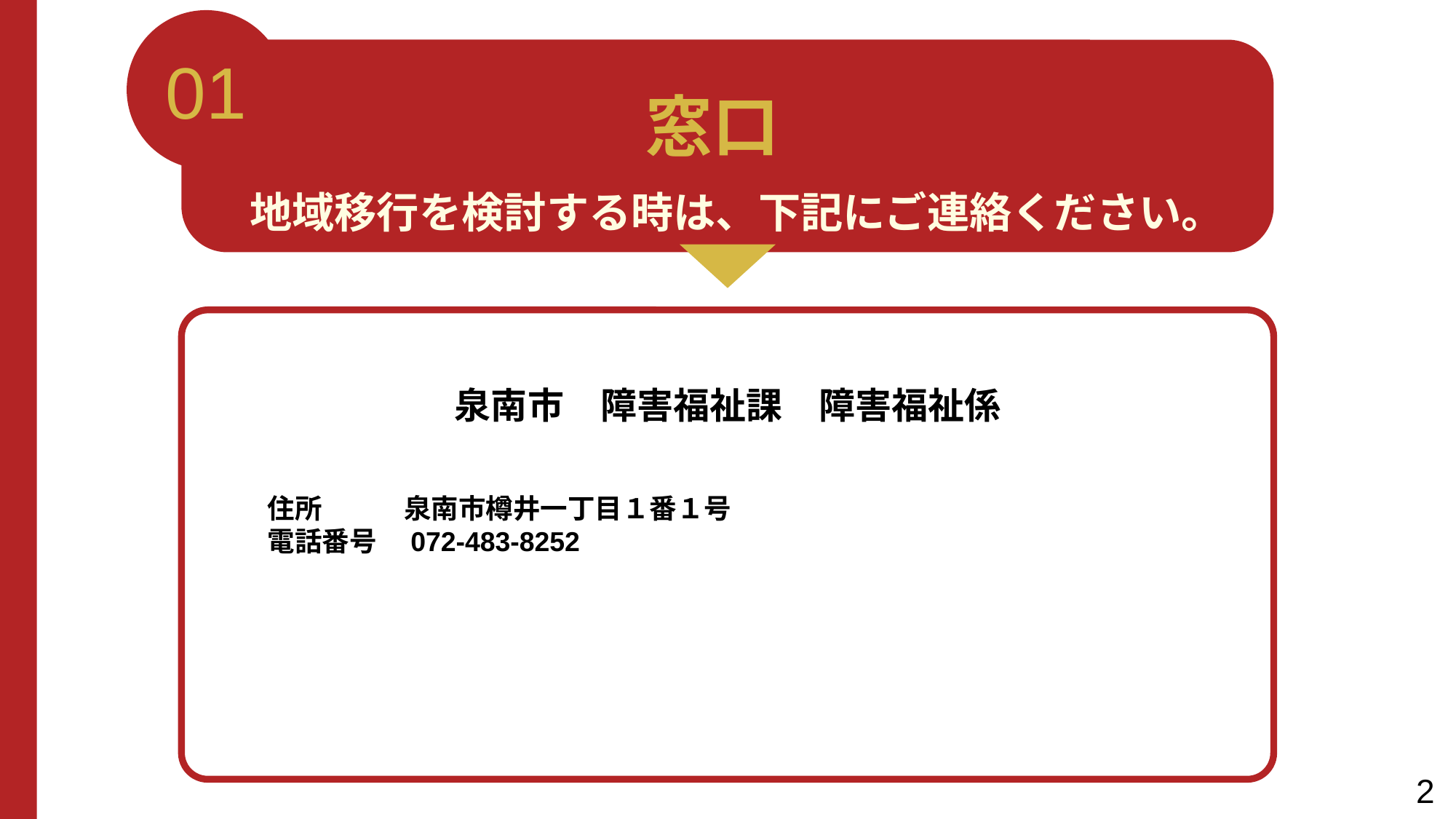

01

窓口
地域移行を検討する時は、下記にご連絡ください。

泉南市　障害福祉課　障害福祉係

　　
　　住所　　　泉南市樽井一丁目１番１号
　　電話番号　072-483-8252